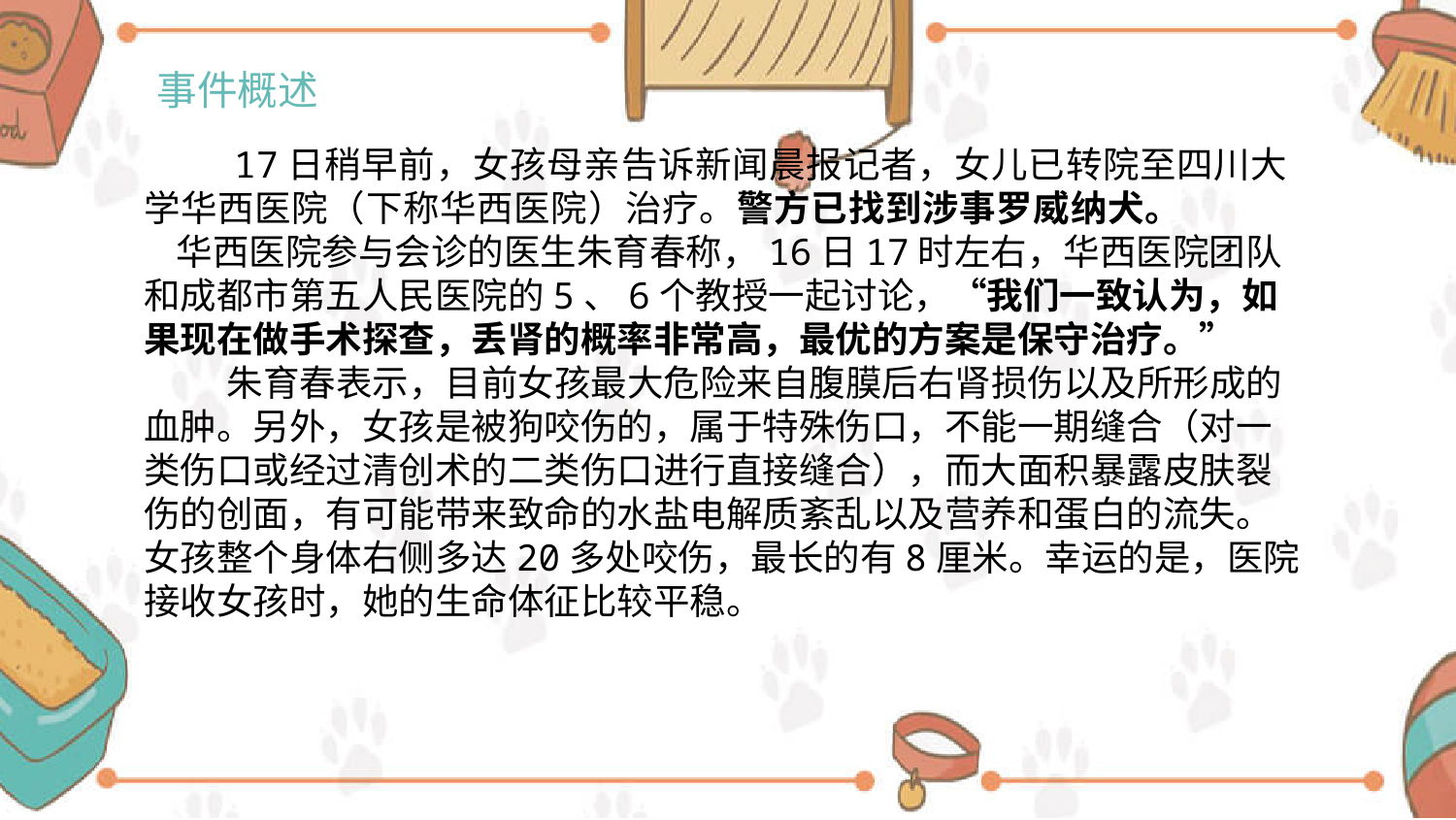

事件概述
    17日稍早前，女孩母亲告诉新闻晨报记者，女儿已转院至四川大学华西医院（下称华西医院）治疗。警方已找到涉事罗威纳犬。
    华西医院参与会诊的医生朱育春称，16日17时左右，华西医院团队和成都市第五人民医院的5、6个教授一起讨论，“我们一致认为，如果现在做手术探查，丢肾的概率非常高，最优的方案是保守治疗。”
         朱育春表示，目前女孩最大危险来自腹膜后右肾损伤以及所形成的血肿。另外，女孩是被狗咬伤的，属于特殊伤口，不能一期缝合（对一类伤口或经过清创术的二类伤口进行直接缝合），而大面积暴露皮肤裂伤的创面，有可能带来致命的水盐电解质紊乱以及营养和蛋白的流失。女孩整个身体右侧多达20多处咬伤，最长的有8厘米。幸运的是，医院接收女孩时，她的生命体征比较平稳。